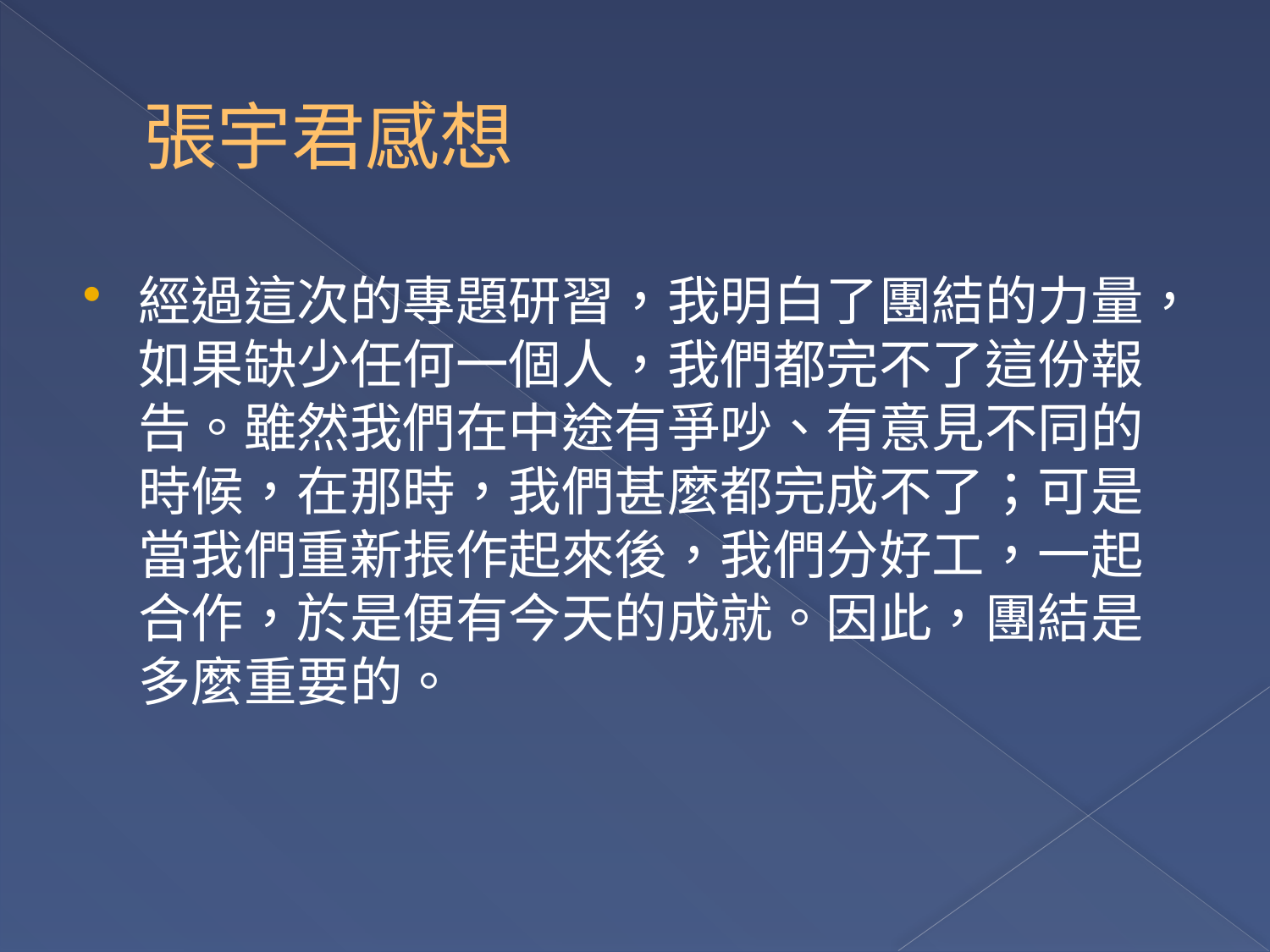

# 張宇君感想
經過這次的專題研習，我明白了團結的力量，如果缺少任何一個人，我們都完不了這份報告。雖然我們在中途有爭吵、有意見不同的時候，在那時，我們甚麼都完成不了；可是當我們重新掁作起來後，我們分好工，一起合作，於是便有今天的成就。因此，團結是多麼重要的。